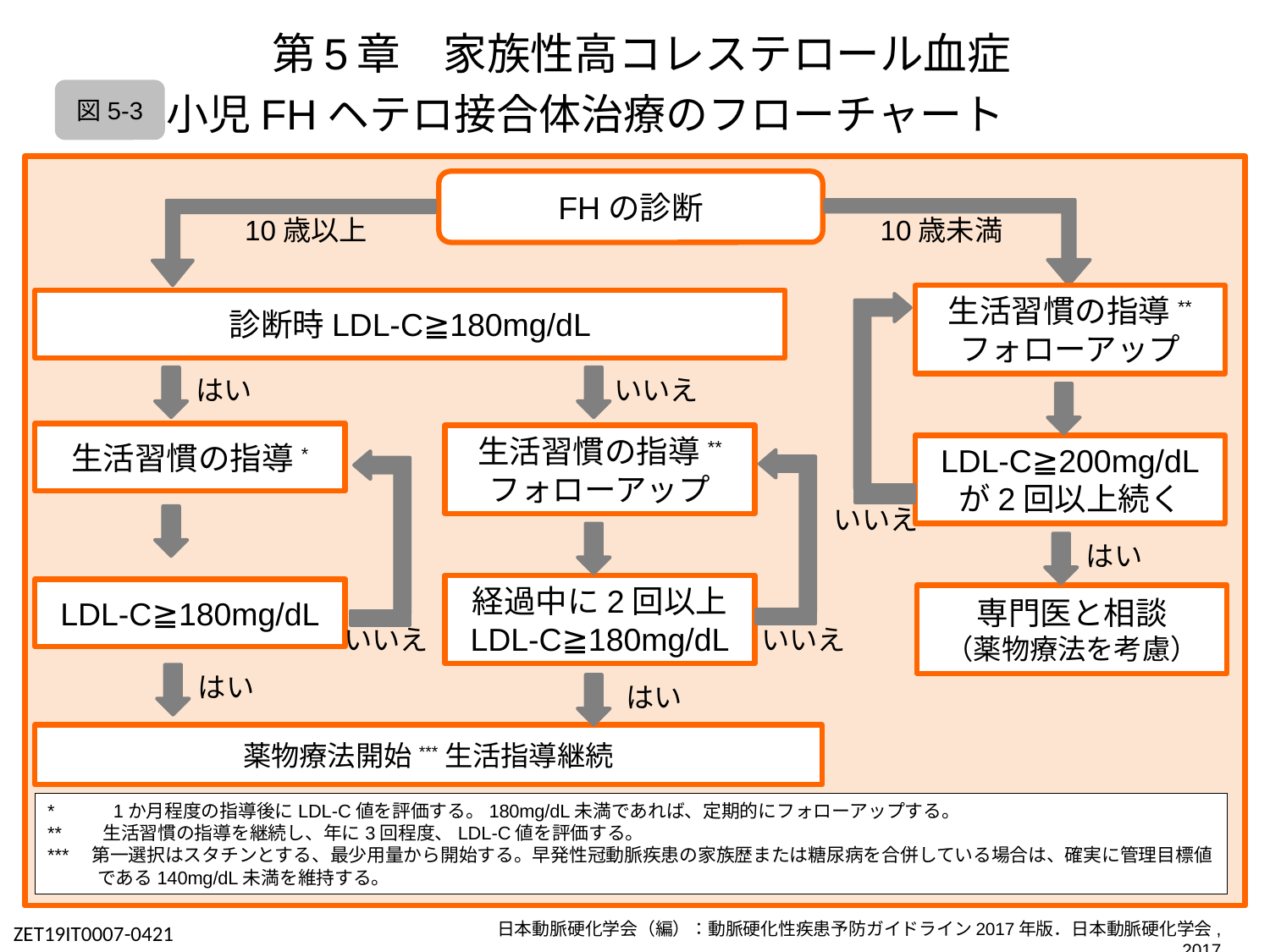

第5章　家族性高コレステロール血症
# 小児FHヘテロ接合体治療のフローチャート
図5-3

FHの診断

10歳以上
10歳未満
生活習慣の指導**
フォローアップ
診断時LDL-C≧180mg/dL

はい
いいえ

生活習慣の指導*
生活習慣の指導**
フォローアップ
LDL-C≧200mg/dL
が2回以上続く

いいえ

はい

経過中に2回以上
LDL-C≧180mg/dL
LDL-C≧180mg/dL
専門医と相談
（薬物療法を考慮）
いいえ
いいえ
はい

はい

薬物療法開始***生活指導継続
* 　　  1か月程度の指導後にLDL-C値を評価する。180mg/dL未満であれば、定期的にフォローアップする。
**　　生活習慣の指導を継続し、年に3回程度、LDL-C値を評価する。
***　第一選択はスタチンとする、最少用量から開始する。早発性冠動脈疾患の家族歴または糖尿病を合併している場合は、確実に管理目標値である140mg/dL未満を維持する。
日本動脈硬化学会（編）：動脈硬化性疾患予防ガイドライン2017年版．日本動脈硬化学会, 2017